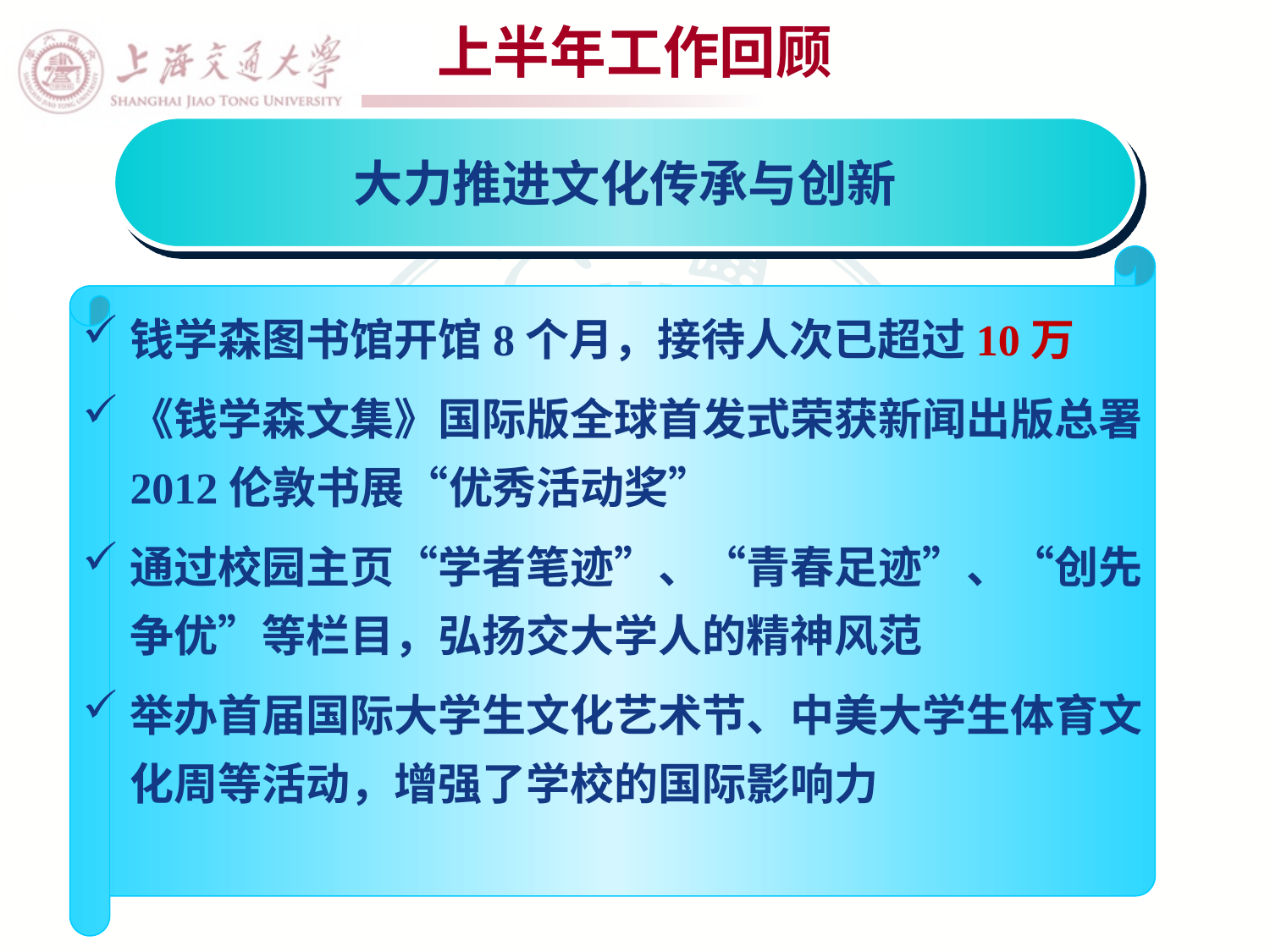

上半年工作回顾
大力推进文化传承与创新

钱学森图书馆开馆8个月，接待人次已超过10万
《钱学森文集》国际版全球首发式荣获新闻出版总署2012伦敦书展“优秀活动奖”
通过校园主页“学者笔迹”、“青春足迹”、“创先争优”等栏目，弘扬交大学人的精神风范
举办首届国际大学生文化艺术节、中美大学生体育文化周等活动，增强了学校的国际影响力